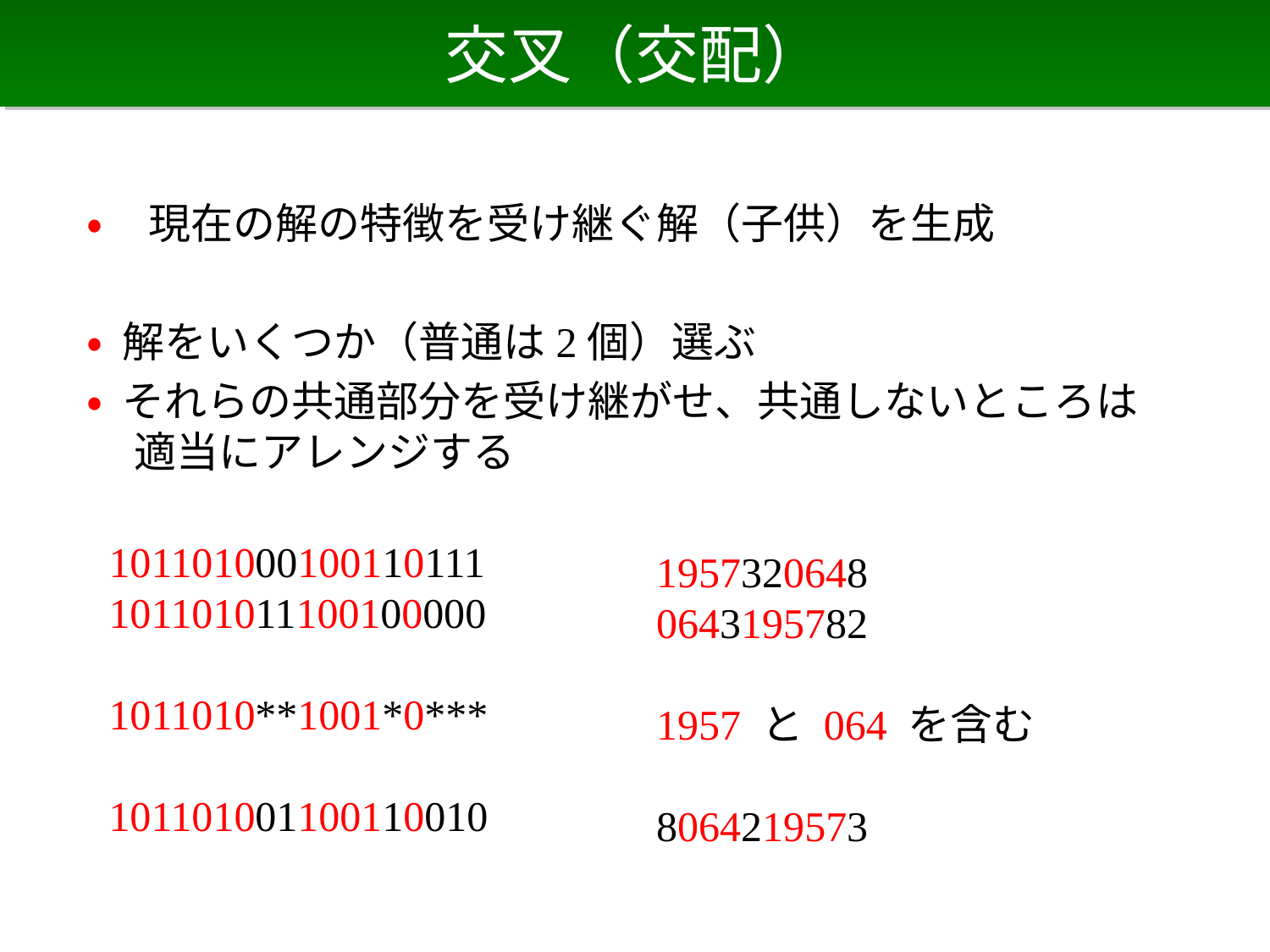

# 交叉（交配）
• 現在の解の特徴を受け継ぐ解（子供）を生成

• 解をいくつか（普通は2個）選ぶ
• それらの共通部分を受け継がせ、共通しないところは適当にアレンジする
101101000100110111
101101011100100000

1011010**1001*0***

101101001100110010

1957320648
0643195782

1957 と 064 を含む

8064219573